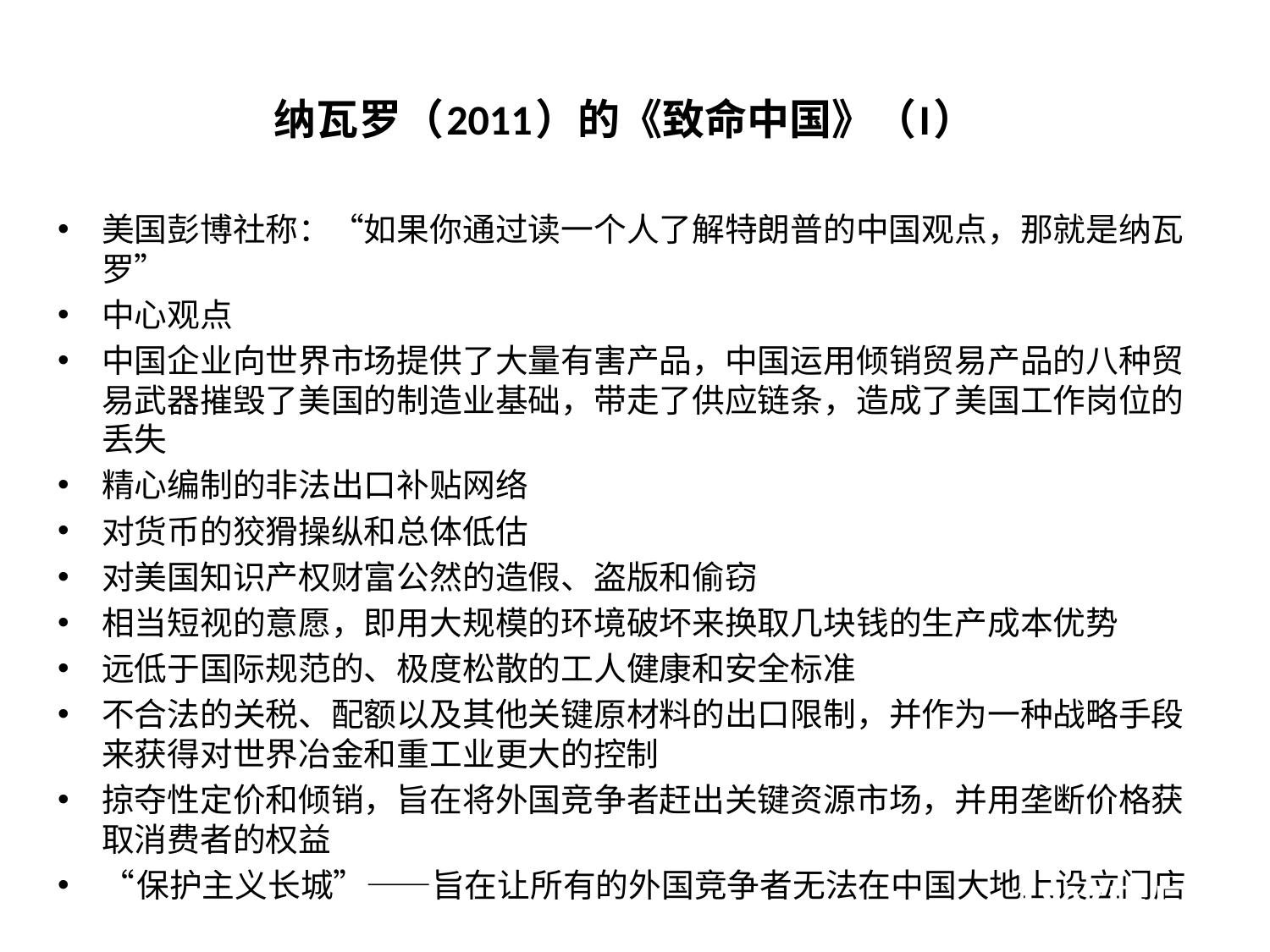

纳瓦罗（2011）的《致命中国》（I）

美国彭博社称：“如果你通过读一个人了解特朗普的中国观点，那就是纳瓦罗”
中心观点
中国企业向世界市场提供了大量有害产品，中国运用倾销贸易产品的八种贸易武器摧毁了美国的制造业基础，带走了供应链条，造成了美国工作岗位的丢失
精心编制的非法出口补贴网络
对货币的狡猾操纵和总体低估
对美国知识产权财富公然的造假、盗版和偷窃
相当短视的意愿，即用大规模的环境破坏来换取几块钱的生产成本优势
远低于国际规范的、极度松散的工人健康和安全标准
不合法的关税、配额以及其他关键原材料的出口限制，并作为一种战略手段来获得对世界冶金和重工业更大的控制
掠夺性定价和倾销，旨在将外国竞争者赶出关键资源市场，并用垄断价格获取消费者的权益
“保护主义长城”——旨在让所有的外国竞争者无法在中国大地上设立门店
IWEP